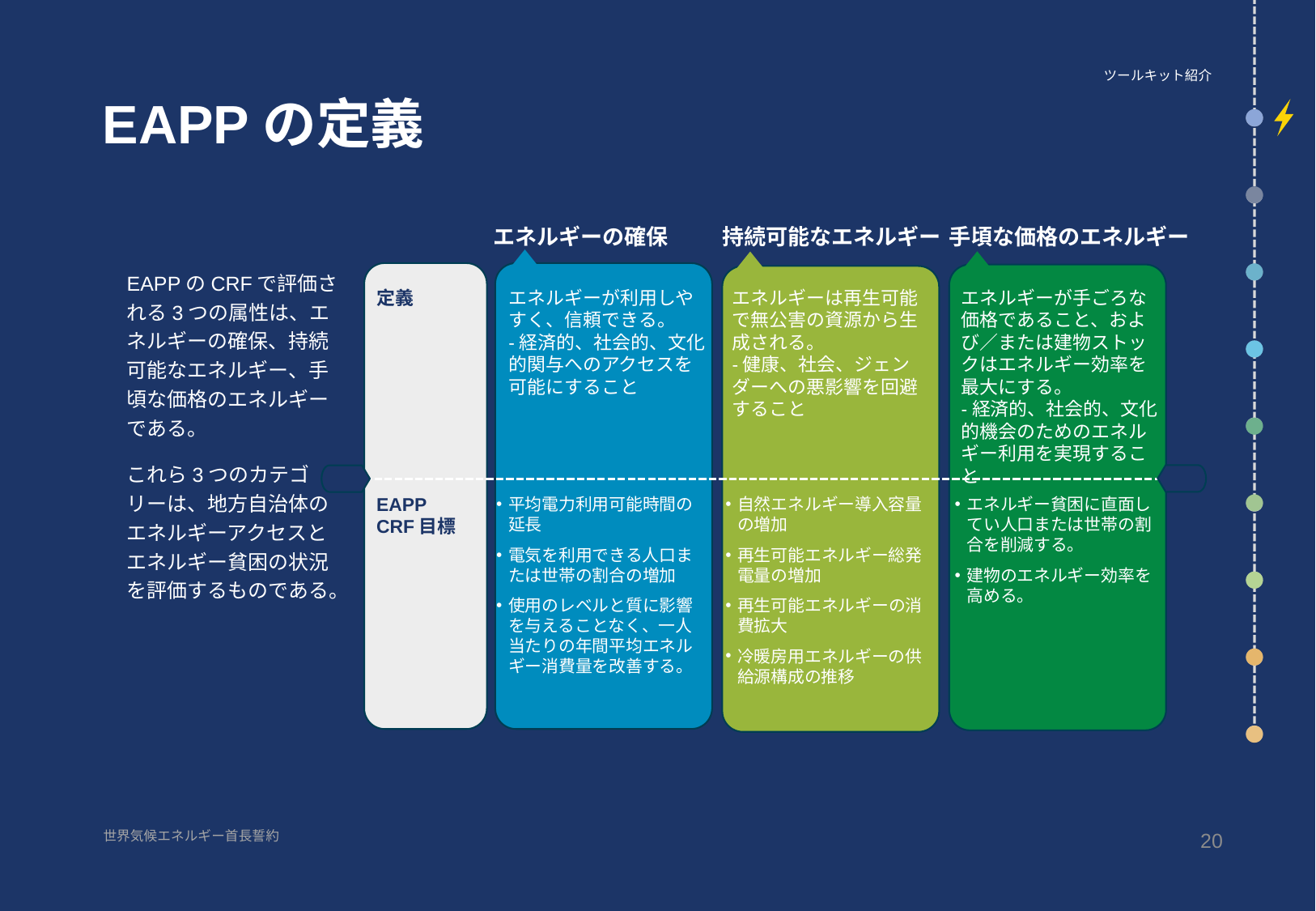

ツールキット紹介
# EAPPの定義

エネルギーの確保
持続可能なエネルギー
手頃な価格のエネルギー

EAPPのCRFで評価される3つの属性は、エネルギーの確保、持続可能なエネルギー、手頃な価格のエネルギーである。
これら3つのカテゴリーは、地方自治体のエネルギーアクセスとエネルギー貧困の状況を評価するものである。

定義
エネルギーが利用しやすく、信頼できる。
-経済的、社会的、文化的関与へのアクセスを可能にすること
エネルギーは再生可能で無公害の資源から生成される。
-健康、社会、ジェンダーへの悪影響を回避すること
エネルギーが手ごろな価格であること、および／または建物ストックはエネルギー効率を最大にする。
-経済的、社会的、文化的機会のためのエネルギー利用を実現すること

EAPP
CRF目標
平均電力利用可能時間の延長
電気を利用できる人口または世帯の割合の増加
使用のレベルと質に影響を与えることなく、一人当たりの年間平均エネルギー消費量を改善する。
自然エネルギー導入容量の増加
再生可能エネルギー総発電量の増加
再生可能エネルギーの消費拡大
冷暖房用エネルギーの供給源構成の推移
エネルギー貧困に直面してい人口または世帯の割合を削減する。
建物のエネルギー効率を高める。

20